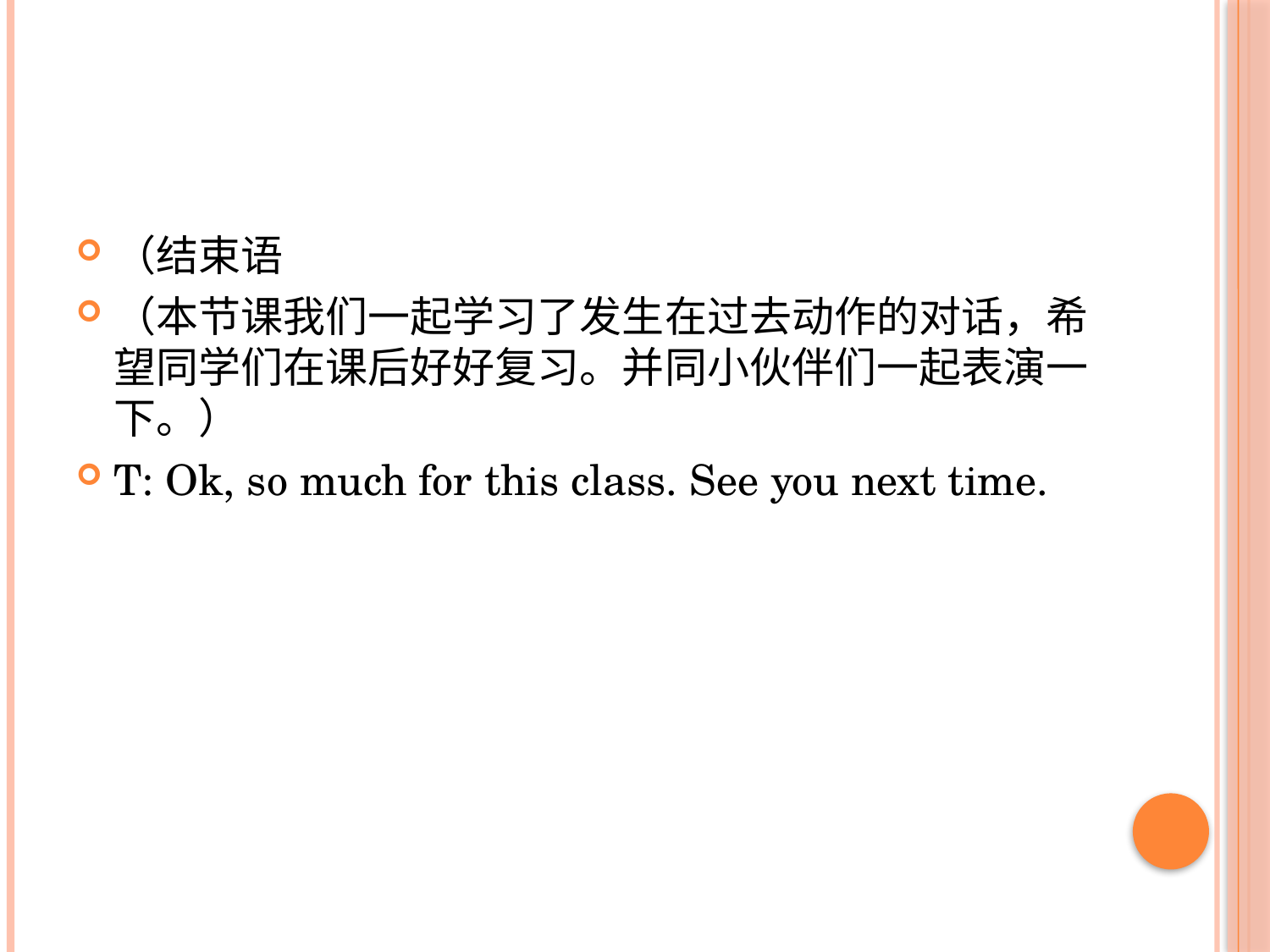

（结束语
（本节课我们一起学习了发生在过去动作的对话，希望同学们在课后好好复习。并同小伙伴们一起表演一下。）
T: Ok, so much for this class. See you next time.